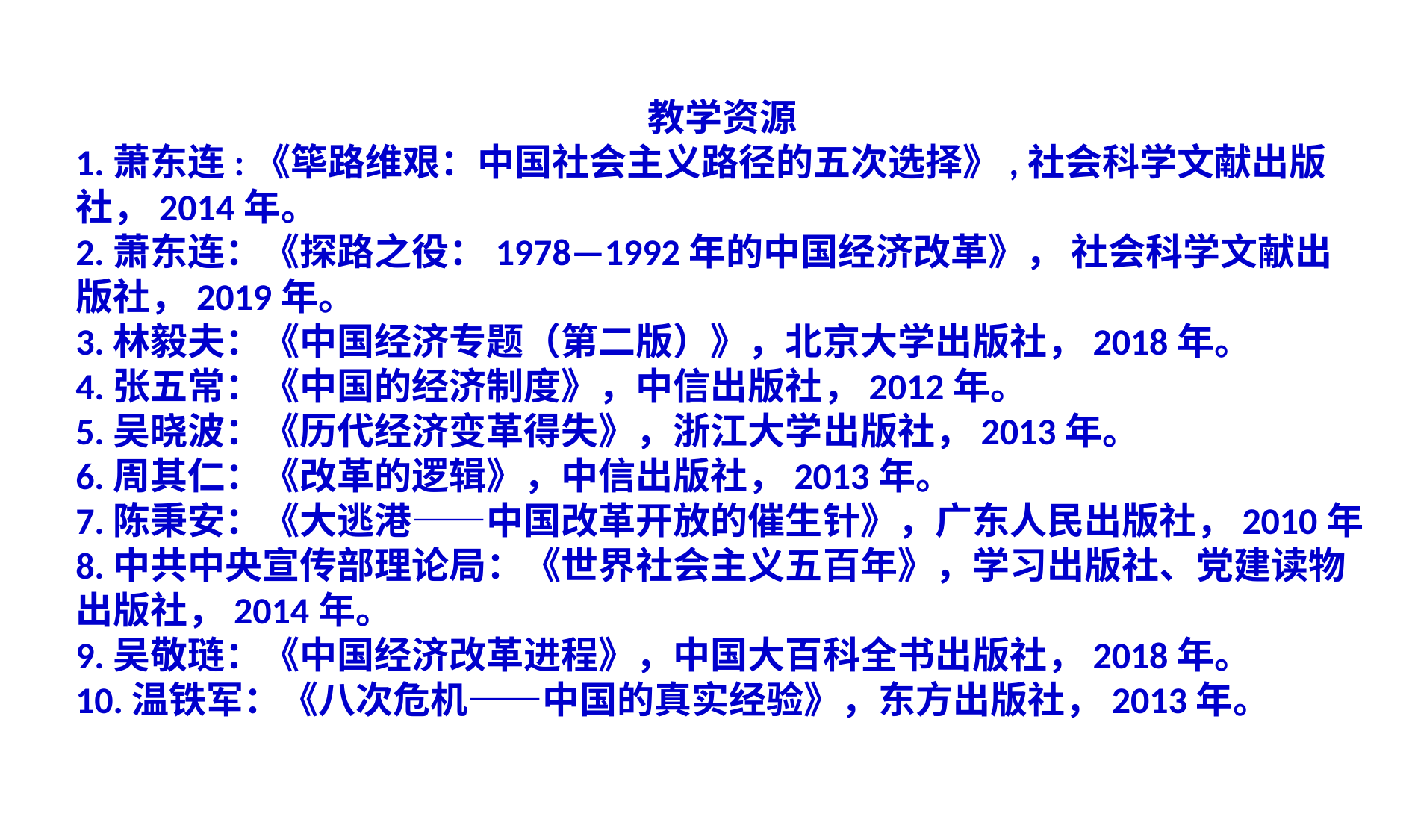

教学资源
1.萧东连:《筚路维艰：中国社会主义路径的五次选择》,社会科学文献出版社，2014年。
2.萧东连：《探路之役：1978—1992年的中国经济改革》， 社会科学文献出版社，2019年。
3.林毅夫：《中国经济专题（第二版）》，北京大学出版社，2018年。
4.张五常：《中国的经济制度》，中信出版社，2012年。
5.吴晓波：《历代经济变革得失》，浙江大学出版社，2013年。
6.周其仁：《改革的逻辑》，中信出版社，2013年。
7.陈秉安：《大逃港——中国改革开放的催生针》，广东人民出版社，2010年
8.中共中央宣传部理论局：《世界社会主义五百年》，学习出版社、党建读物出版社，2014年。
9.吴敬琏：《中国经济改革进程》，中国大百科全书出版社，2018年。
10.温铁军：《八次危机——中国的真实经验》，东方出版社，2013年。